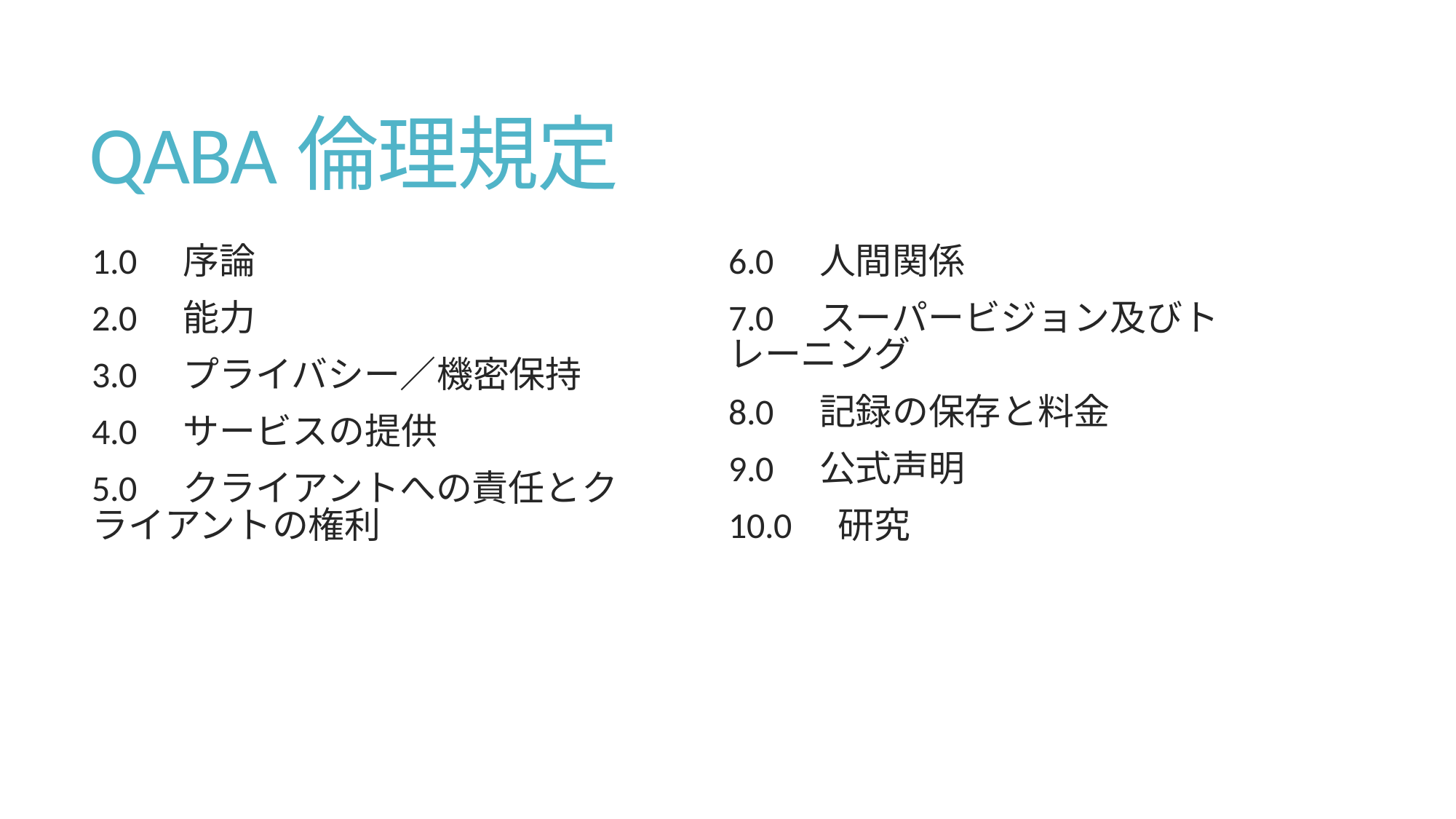

# QABA倫理規定
1.0　序論
2.0　能力
3.0　プライバシー／機密保持
4.0　サービスの提供
5.0　クライアントへの責任とクライアントの権利
6.0　人間関係
7.0　スーパービジョン及びトレーニング
8.0　記録の保存と料金
9.0　公式声明
10.0　研究